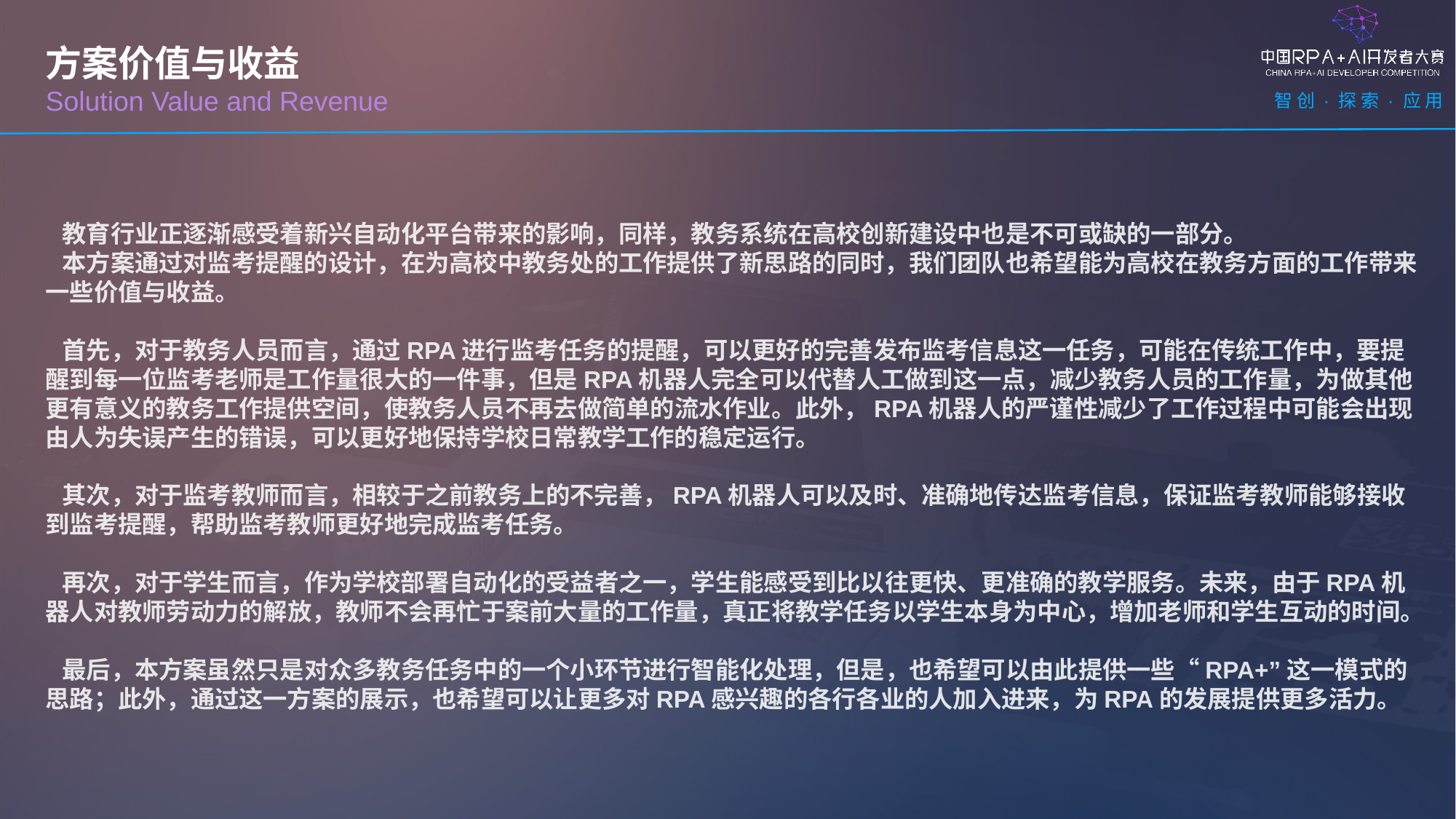

方案价值与收益
Solution Value and Revenue
  教育行业正逐渐感受着新兴自动化平台带来的影响，同样，教务系统在高校创新建设中也是不可或缺的一部分。
  本方案通过对监考提醒的设计，在为高校中教务处的工作提供了新思路的同时，我们团队也希望能为高校在教务方面的工作带来一些价值与收益。

  首先，对于教务人员而言，通过RPA进行监考任务的提醒，可以更好的完善发布监考信息这一任务，可能在传统工作中，要提醒到每一位监考老师是工作量很大的一件事，但是RPA机器人完全可以代替人工做到这一点，减少教务人员的工作量，为做其他更有意义的教务工作提供空间，使教务人员不再去做简单的流水作业。此外，RPA机器人的严谨性减少了工作过程中可能会出现由人为失误产生的错误，可以更好地保持学校日常教学工作的稳定运行。

  其次，对于监考教师而言，相较于之前教务上的不完善，RPA机器人可以及时、准确地传达监考信息，保证监考教师能够接收到监考提醒，帮助监考教师更好地完成监考任务。

  再次，对于学生而言，作为学校部署自动化的受益者之一，学生能感受到比以往更快、更准确的教学服务。未来，由于RPA机器人对教师劳动力的解放，教师不会再忙于案前大量的工作量，真正将教学任务以学生本身为中心，增加老师和学生互动的时间。

  最后，本方案虽然只是对众多教务任务中的一个小环节进行智能化处理，但是，也希望可以由此提供一些“RPA+”这一模式的思路；此外，通过这一方案的展示，也希望可以让更多对RPA感兴趣的各行各业的人加入进来，为RPA的发展提供更多活力。